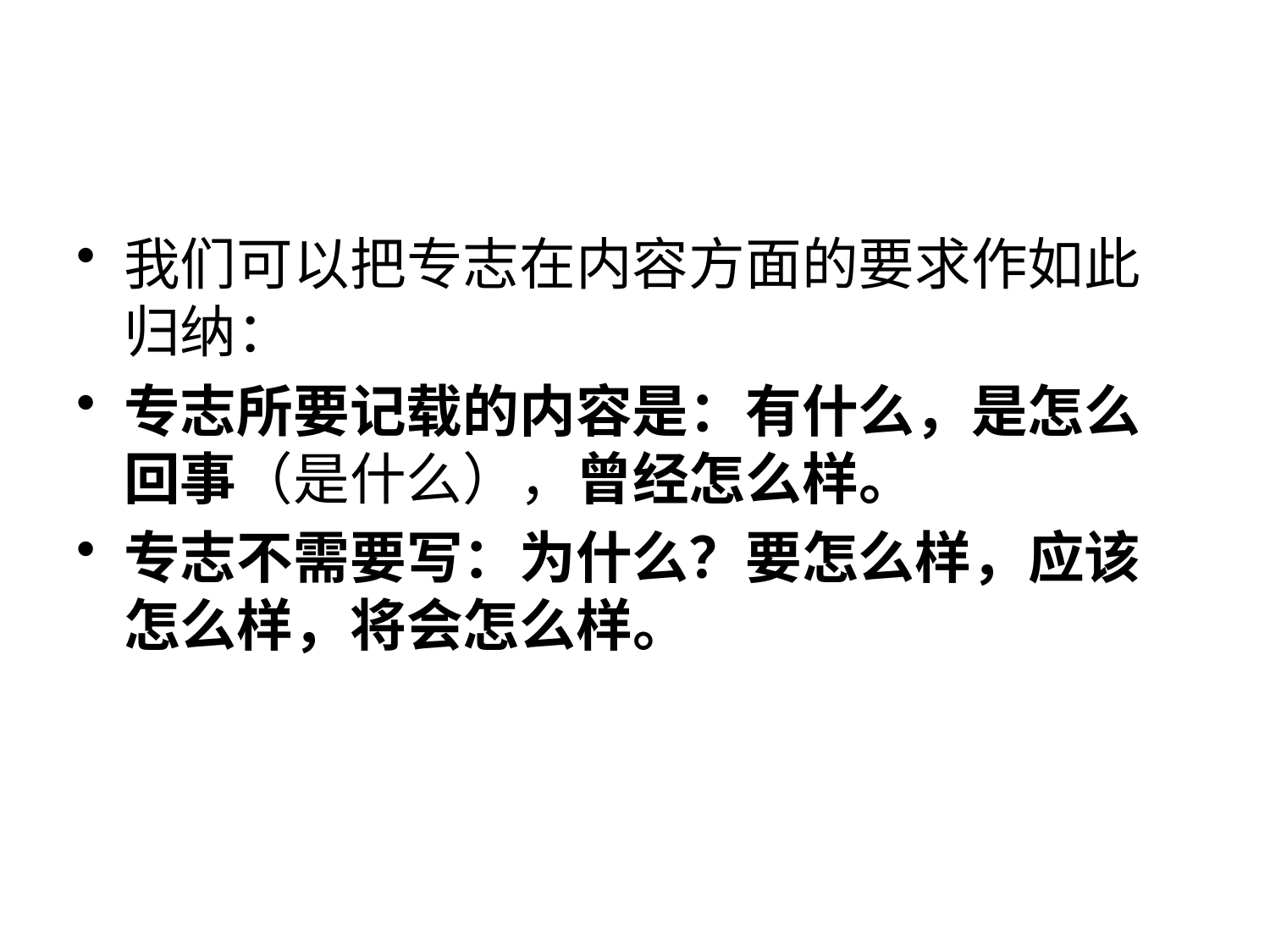

我们可以把专志在内容方面的要求作如此归纳：
专志所要记载的内容是：有什么，是怎么回事（是什么），曾经怎么样。
专志不需要写：为什么？要怎么样，应该怎么样，将会怎么样。